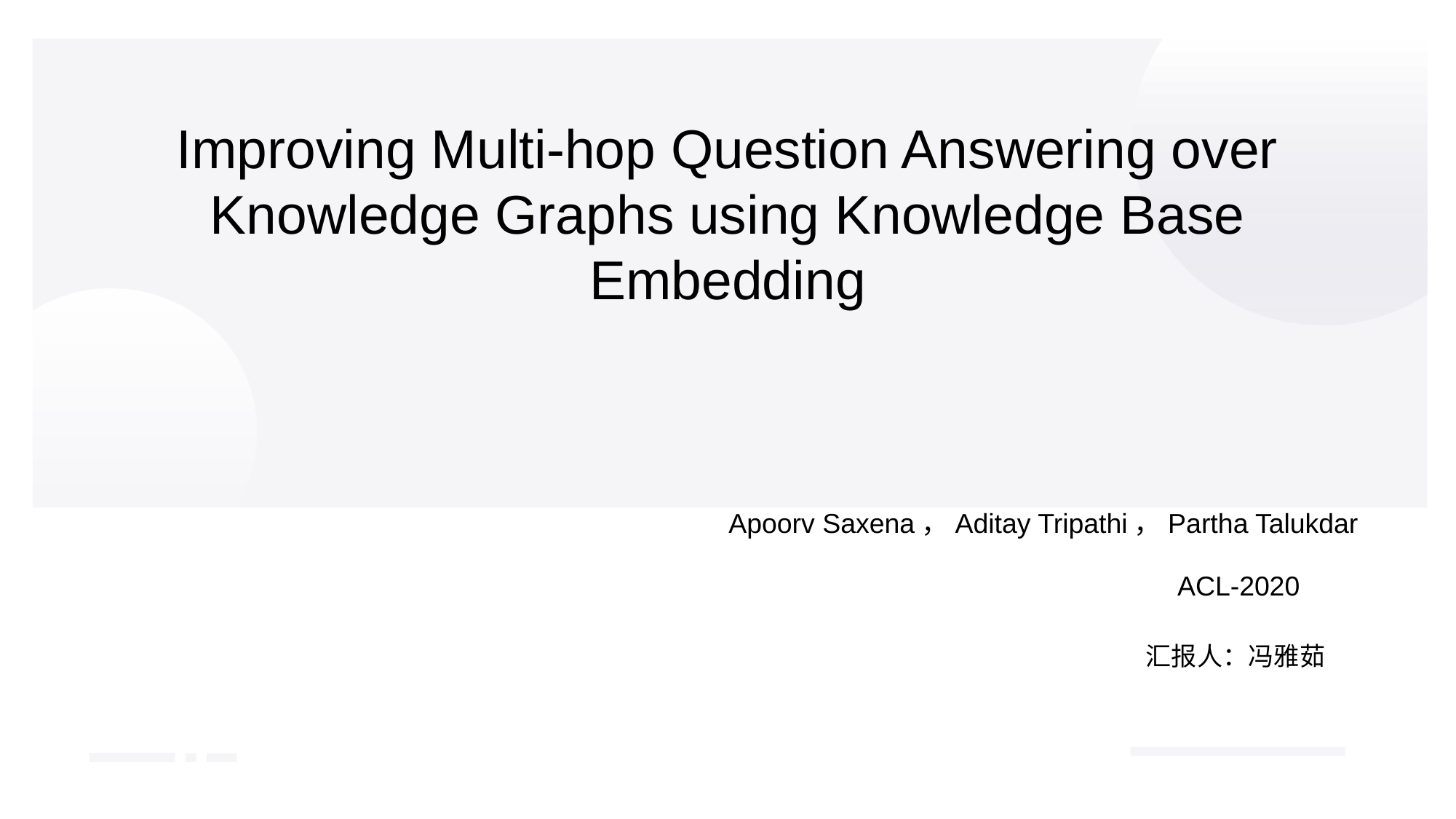

Improving Multi-hop Question Answering over Knowledge Graphs using Knowledge Base Embedding
Apoorv Saxena，Aditay Tripathi，Partha Talukdar
ACL-2020
汇报人：冯雅茹